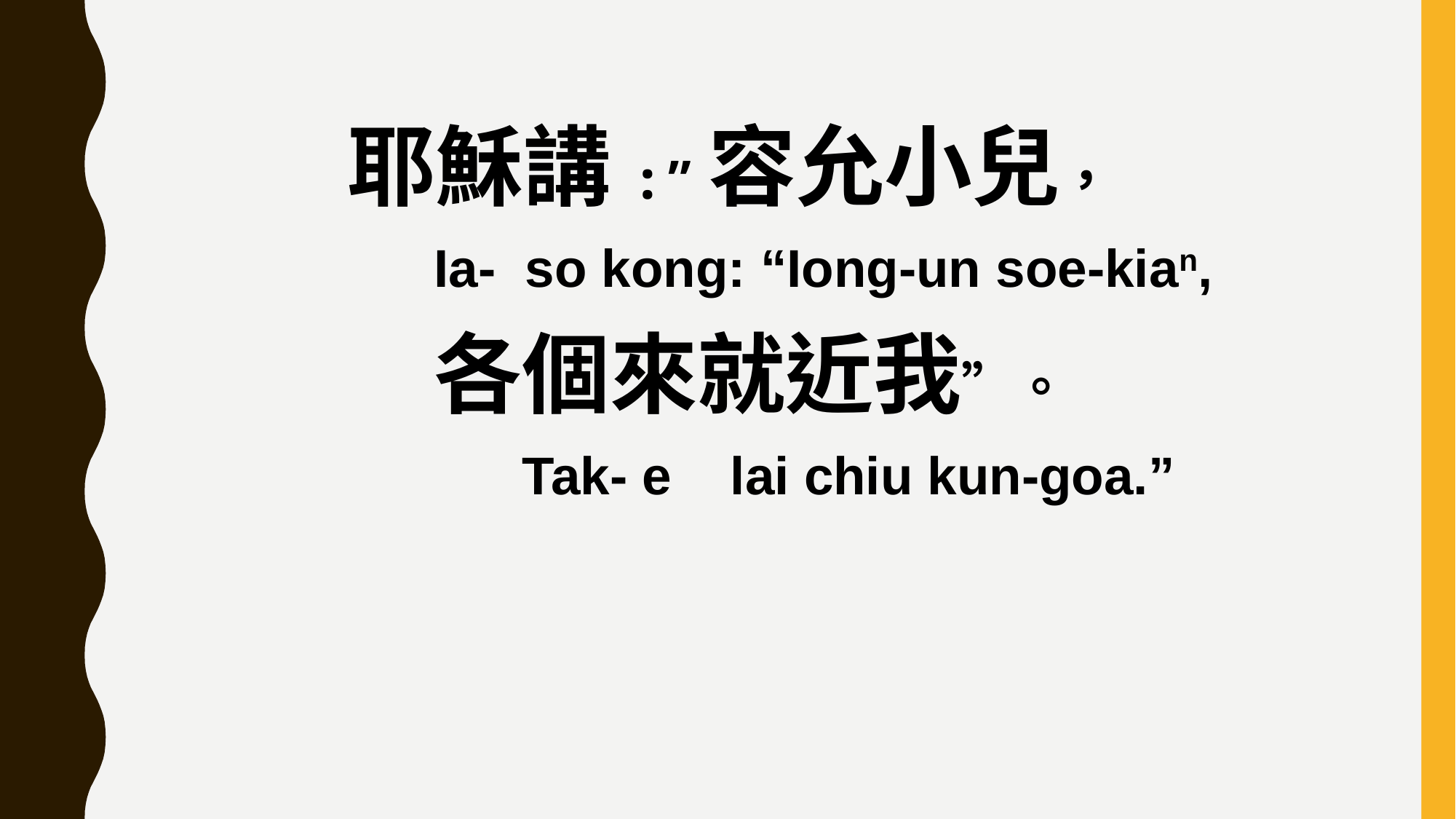

耶穌講:”容允小兒，
                Ia-  so kong: “Iong-un soe-kian,
 各個來就近我”。
                      Tak- e    lai chiu kun-goa.”